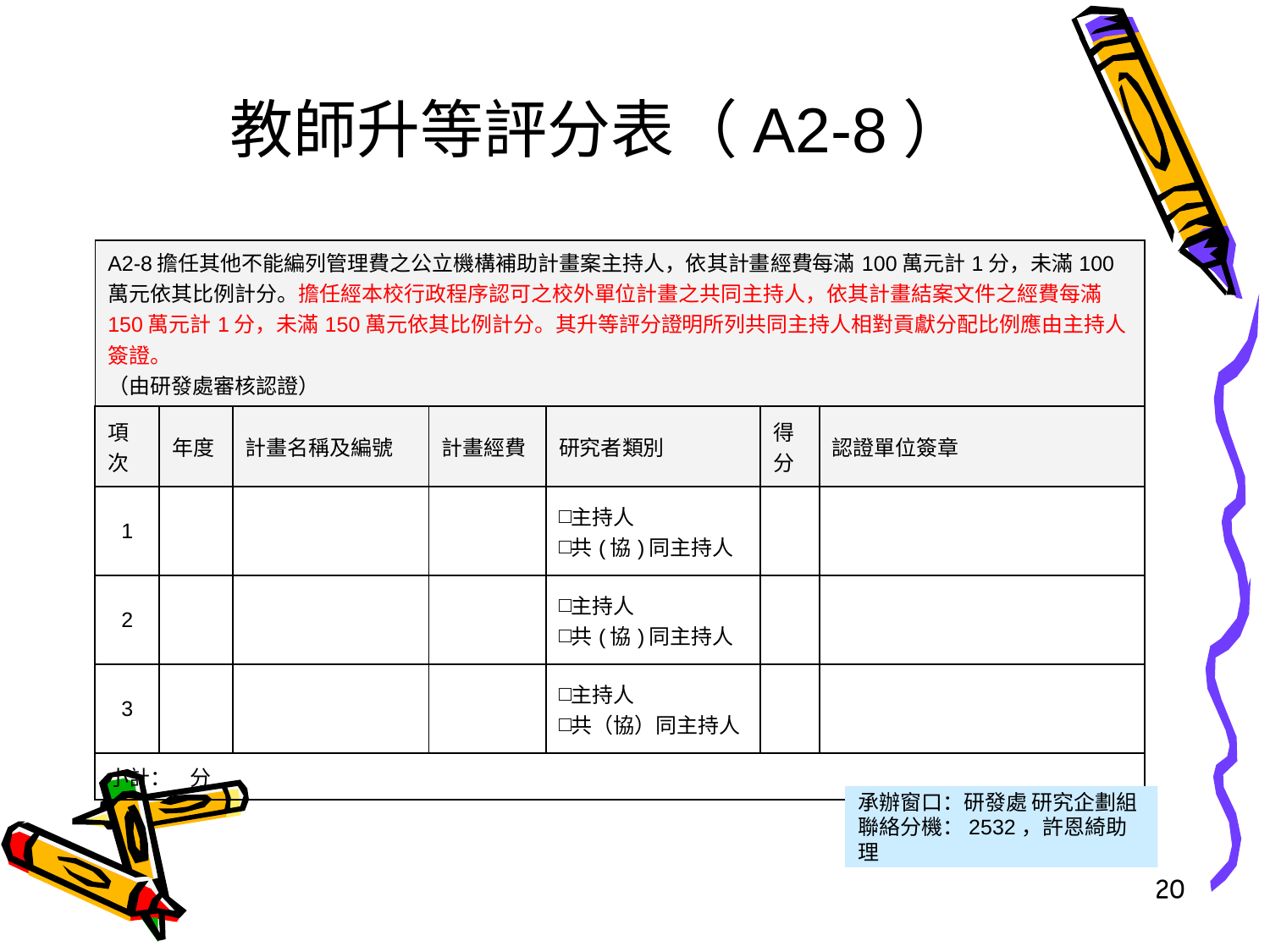

教師升等評分表（A2-8）
| A2-8擔任其他不能編列管理費之公立機構補助計畫案主持人，依其計畫經費每滿100萬元計1分，未滿100萬元依其比例計分。擔任經本校行政程序認可之校外單位計畫之共同主持人，依其計畫結案文件之經費每滿150萬元計1分，未滿150萬元依其比例計分。其升等評分證明所列共同主持人相對貢獻分配比例應由主持人簽證。 （由研發處審核認證） |  |  |  |  |  |  |
| --- | --- | --- | --- | --- | --- | --- |
| 項次 | 年度 | 計畫名稱及編號 | 計畫經費 | 研究者類別 | 得分 | 認證單位簽章 |
| 1 |  |  |  | 主持人 共(協)同主持人 |  |  |
| 2 |  |  |  | 主持人 共(協)同主持人 |  |  |
| 3 |  |  |  | 主持人 共（協）同主持人 |  |  |
| 小計： 分 |  |  |  |  |  |  |
承辦窗口：研發處 研究企劃組
聯絡分機：2532，許恩綺助理
20